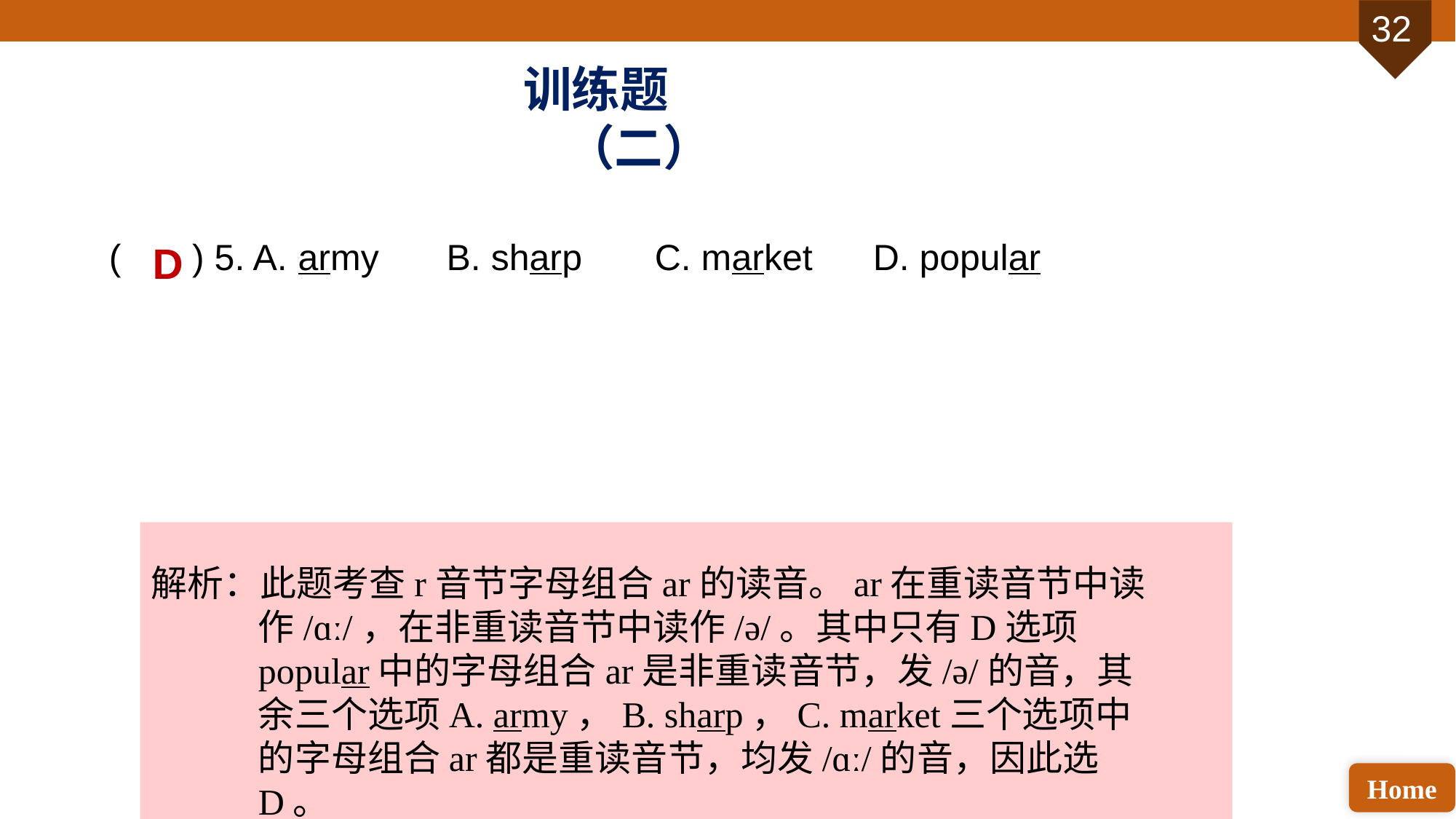

训练题（二）
(       ) 5. A. army	 B. sharp 	C. market 	D. popular
D

解析：此题考查r音节字母组合ar的读音。ar在重读音节中读作/ɑː/，在非重读音节中读作/ə/。其中只有D选项popular中的字母组合ar是非重读音节，发/ə/的音，其余三个选项A. army，B. sharp，C. market三个选项中的字母组合ar都是重读音节，均发/ɑː/的音，因此选D。